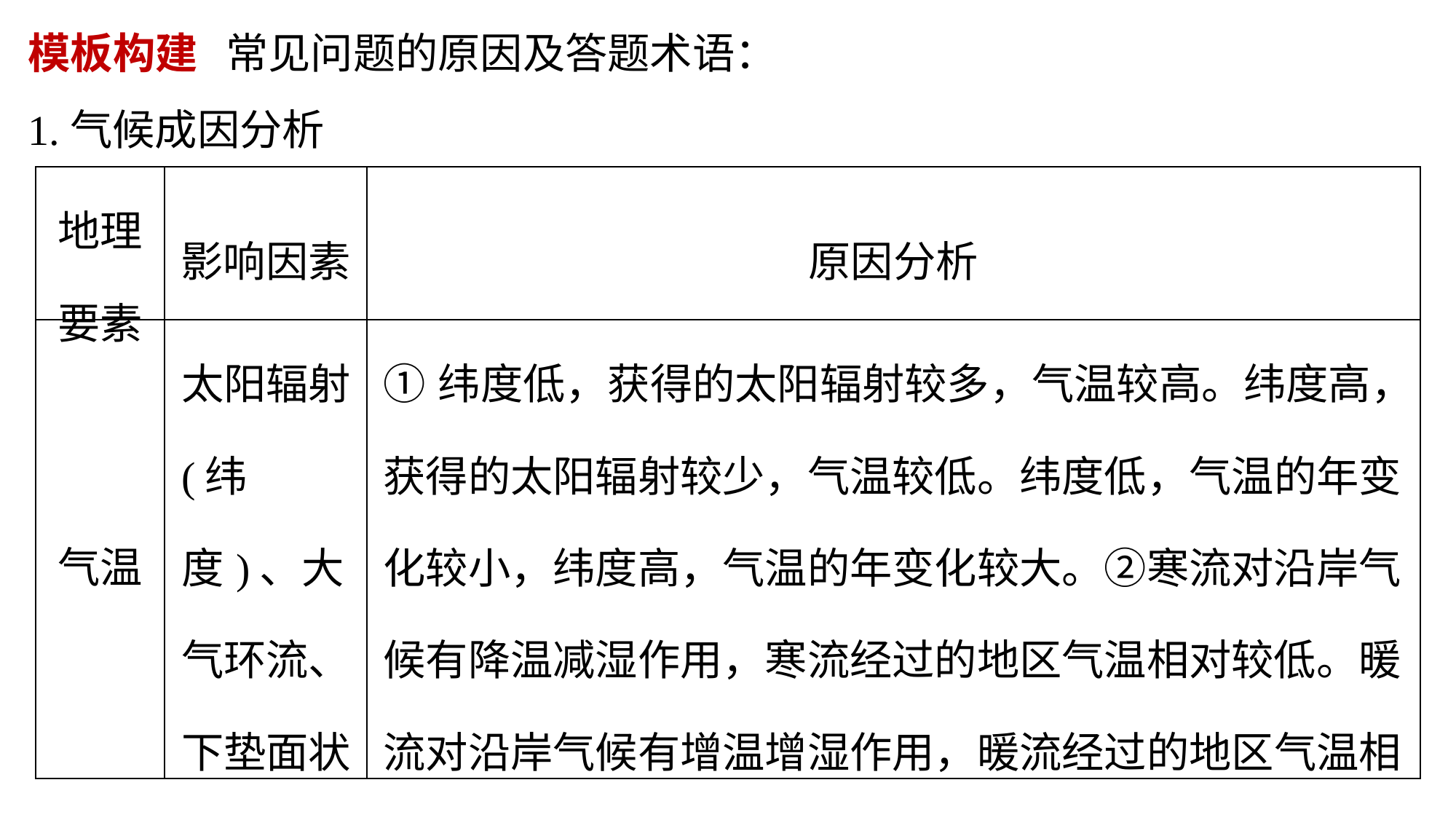

模板构建   常见问题的原因及答题术语：
1.气候成因分析
| 地理要素 | 影响因素 | 原因分析 |
| --- | --- | --- |
| 气温 | 太阳辐射(纬度)、大气环流、下垫面状况等 | ①纬度低，获得的太阳辐射较多，气温较高。纬度高，获得的太阳辐射较少，气温较低。纬度低，气温的年变化较小，纬度高，气温的年变化较大。②寒流对沿岸气候有降温减湿作用，寒流经过的地区气温相对较低。暖流对沿岸气候有增温增湿作用，暖流经过的地区气温相对较高。 |